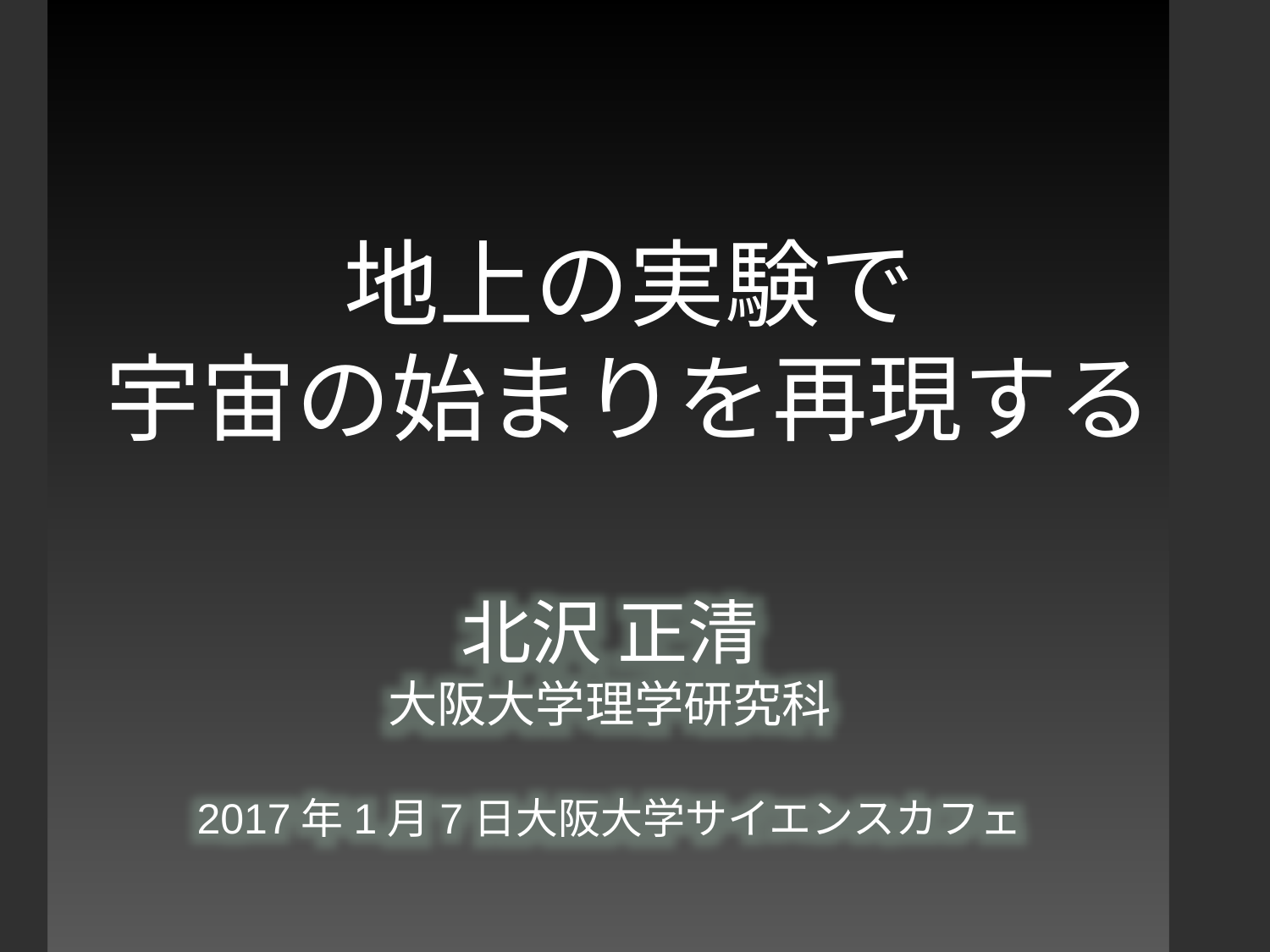

地上の実験で
宇宙の始まりを再現する
北沢 正清
大阪大学理学研究科

2017年1月7日大阪大学サイエンスカフェ